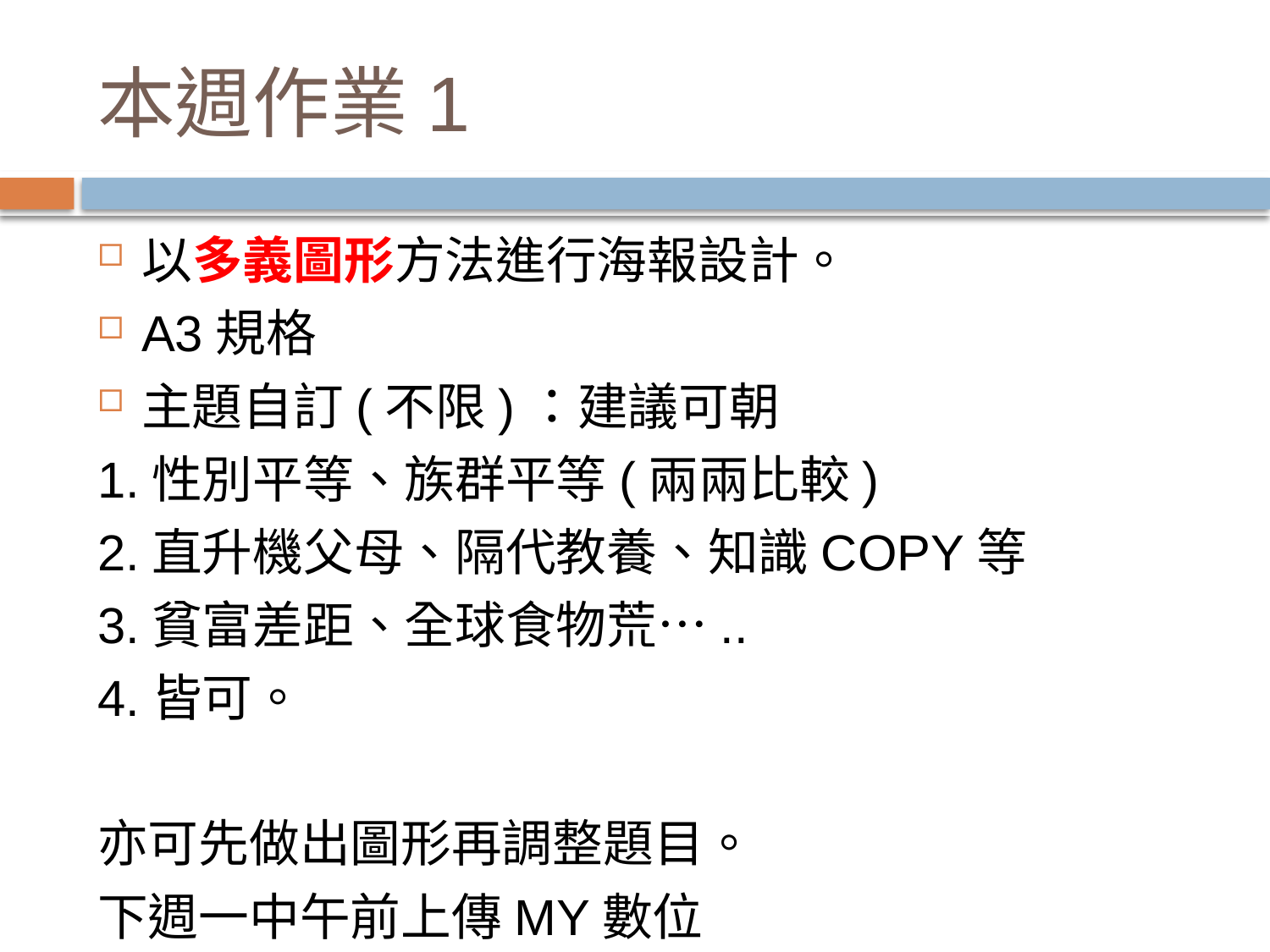

# 本週作業1
以多義圖形方法進行海報設計。
A3規格
主題自訂(不限)：建議可朝
1.性別平等、族群平等(兩兩比較)
2.直升機父母、隔代教養、知識COPY等
3.貧富差距、全球食物荒…..
4.皆可。

亦可先做出圖形再調整題目。
下週一中午前上傳MY數位